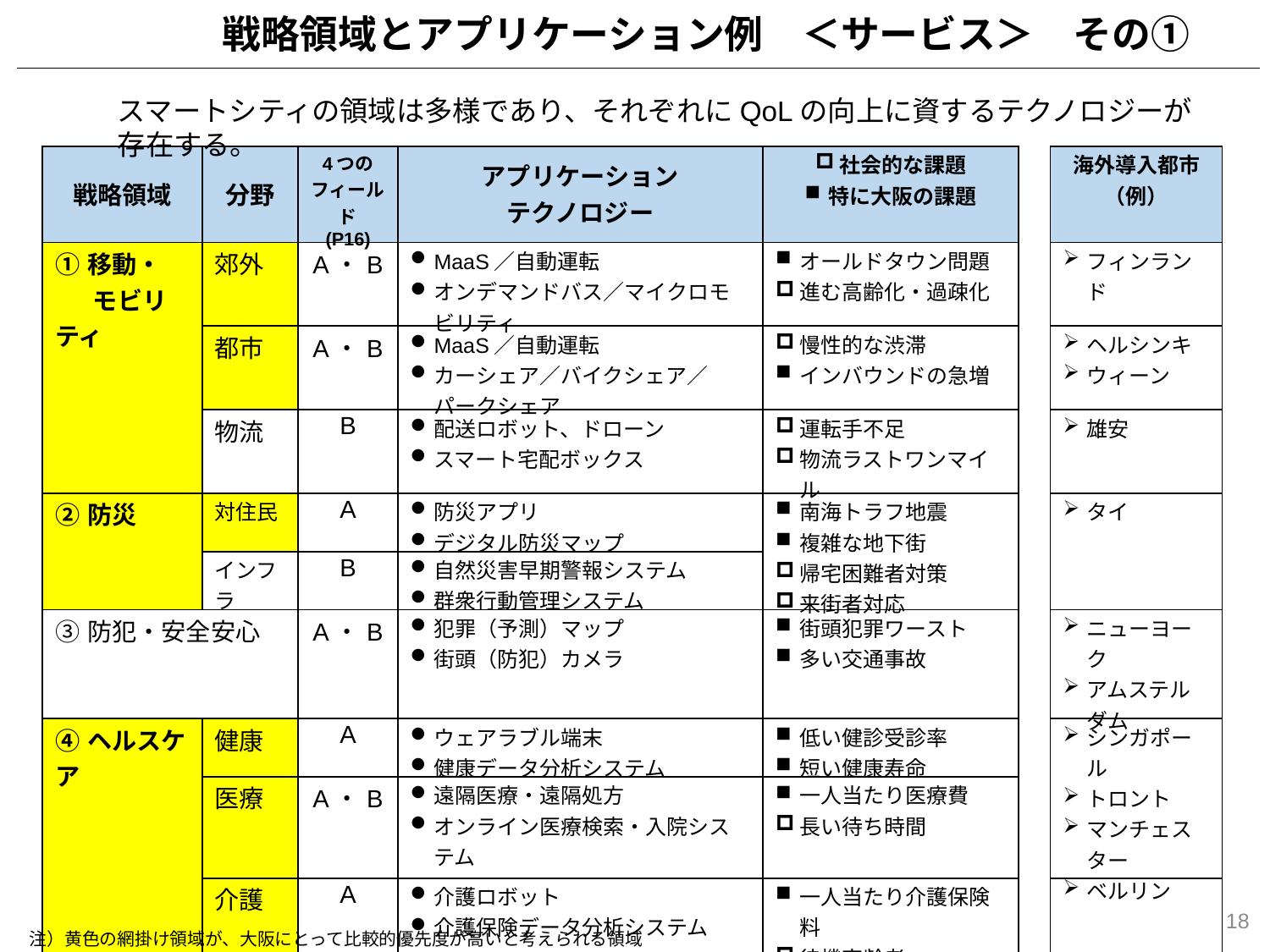

戦略領域とアプリケーション例　＜サービス＞　その①
スマートシティの領域は多様であり、それぞれにQoLの向上に資するテクノロジーが存在する。
| 戦略領域 | 分野 | 4つのフィールド (P16) | アプリケーション テクノロジー | 社会的な課題 特に大阪の課題 |  | 海外導入都市 （例） |
| --- | --- | --- | --- | --- | --- | --- |
| ①移動・ 　モビリティ | 郊外 | A・B | MaaS／自動運転 オンデマンドバス／マイクロモビリティ | オールドタウン問題 進む高齢化・過疎化 |  | フィンランド |
|  | 都市 | A・B | MaaS／自動運転 カーシェア／バイクシェア／パークシェア | 慢性的な渋滞 インバウンドの急増 |  | ヘルシンキ ウィーン |
|  | 物流 | B | 配送ロボット、ドローン スマート宅配ボックス | 運転手不足 物流ラストワンマイル |  | 雄安 |
| ②防災 | 対住民 | A | 防災アプリ デジタル防災マップ | 南海トラフ地震 複雑な地下街 帰宅困難者対策 来街者対応 |  | タイ |
|  | インフラ | B | 自然災害早期警報システム 群衆行動管理システム |  |  |  |
| ③防犯・安全安心 |  | A・B | 犯罪（予測）マップ 街頭（防犯）カメラ | 街頭犯罪ワースト 多い交通事故 |  | ニューヨーク アムステルダム |
| ④ヘルスケア | 健康 | A | ウェアラブル端末 健康データ分析システム | 低い健診受診率 短い健康寿命 |  | シンガポール トロント マンチェスター ベルリン |
|  | 医療 | A・B | 遠隔医療・遠隔処方 オンライン医療検索・入院システム | 一人当たり医療費 長い待ち時間 |  |  |
|  | 介護 | A | 介護ロボット 介護保険データ分析システム | 一人当たり介護保険料 待機高齢者 |  |  |
| ⑤子ども・子育て |  | A | 保育・子育てアプリ 見守りシステム | 待機児童 児童虐待 |  |  |
| ⑥教育 |  | A・B | タブレット端末 教育データ分析システム | 学力向上 教員不足／負担増 |  | 韓国 コペンハーゲン |
| ⑦産業 |  | B | IoT／ロボット／RPA AI／ビックデータ | 事業承継問題 産業構造転換の遅れ |  | 各国 |
18
注）黄色の網掛け領域が、大阪にとって比較的優先度が高いと考えられる領域